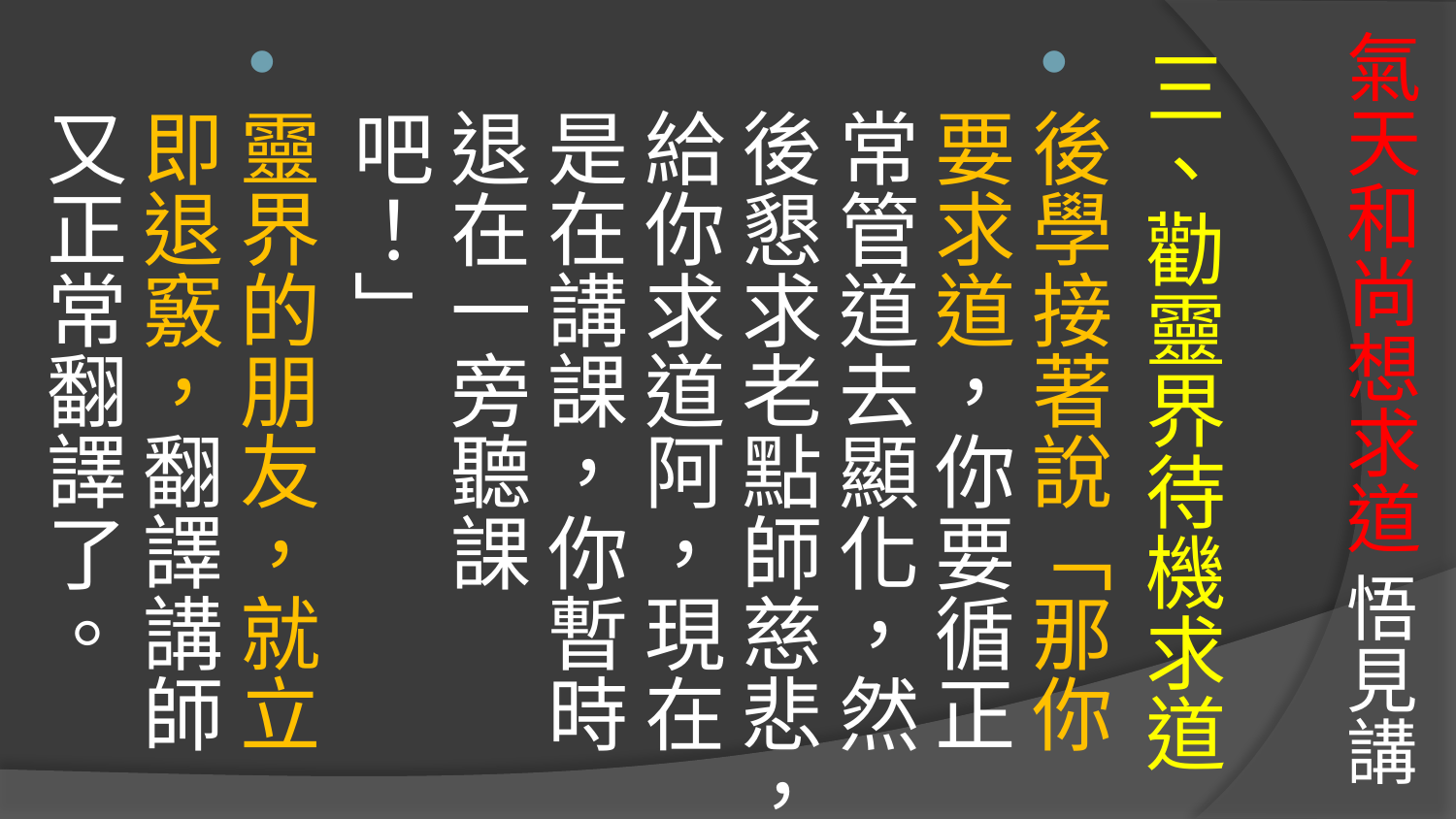

# 氣天和尚想求道 悟見講
三、勸靈界待機求道
後學接著說「那你要求道，你要循正常管道去顯化，然後懇求老點師慈悲，給你求道阿，現在是在講課，你暫時退在一旁聽課吧！」
靈界的朋友，就立即退竅，翻譯講師又正常翻譯了。